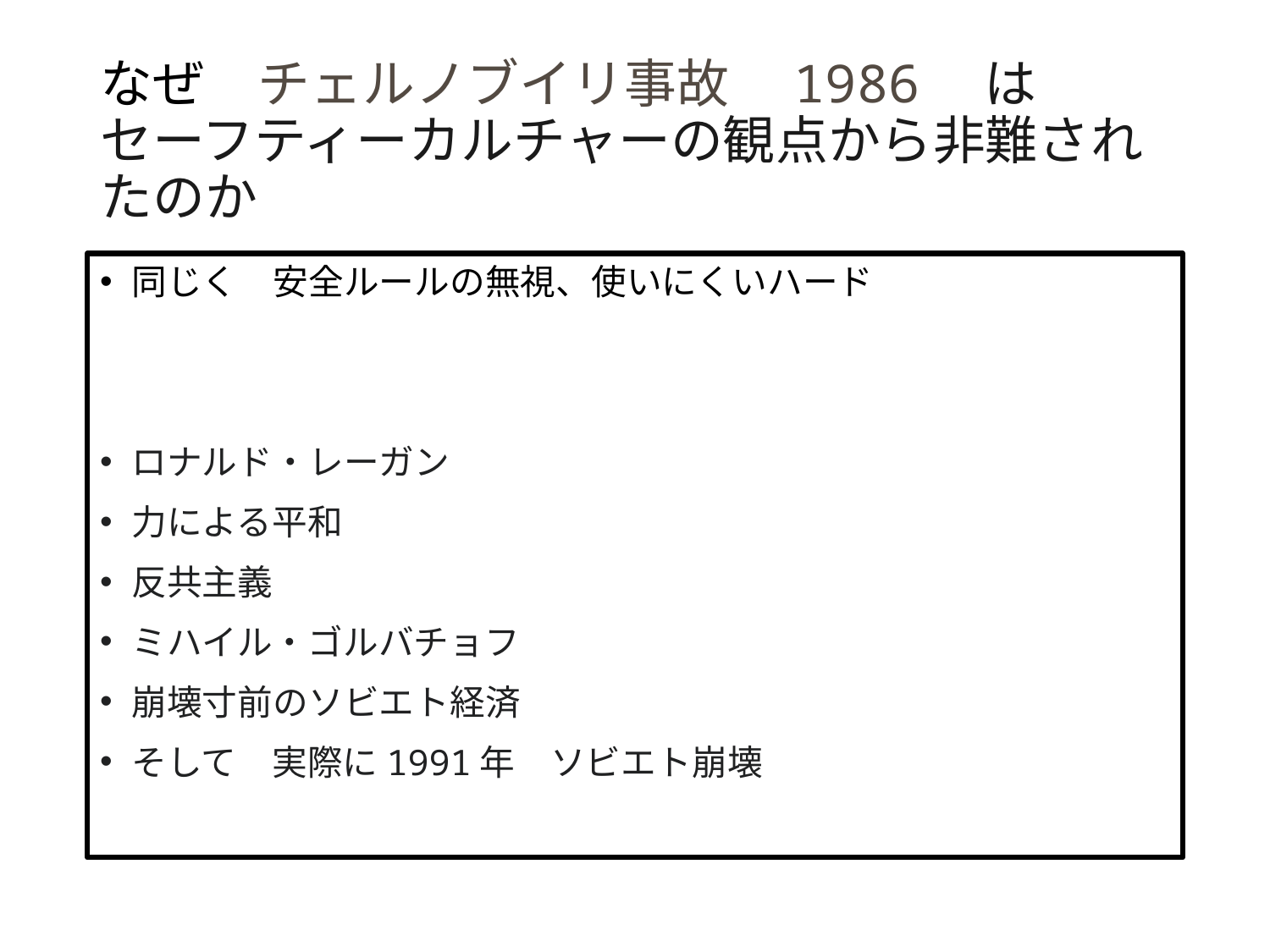

# なぜ　チェルノブイリ事故　1986　は　　セーフティーカルチャーの観点から非難されたのか
同じく　安全ルールの無視、使いにくいハード

ロナルド・レーガン
力による平和
反共主義
ミハイル・ゴルバチョフ
崩壊寸前のソビエト経済
そして　実際に1991年　ソビエト崩壊